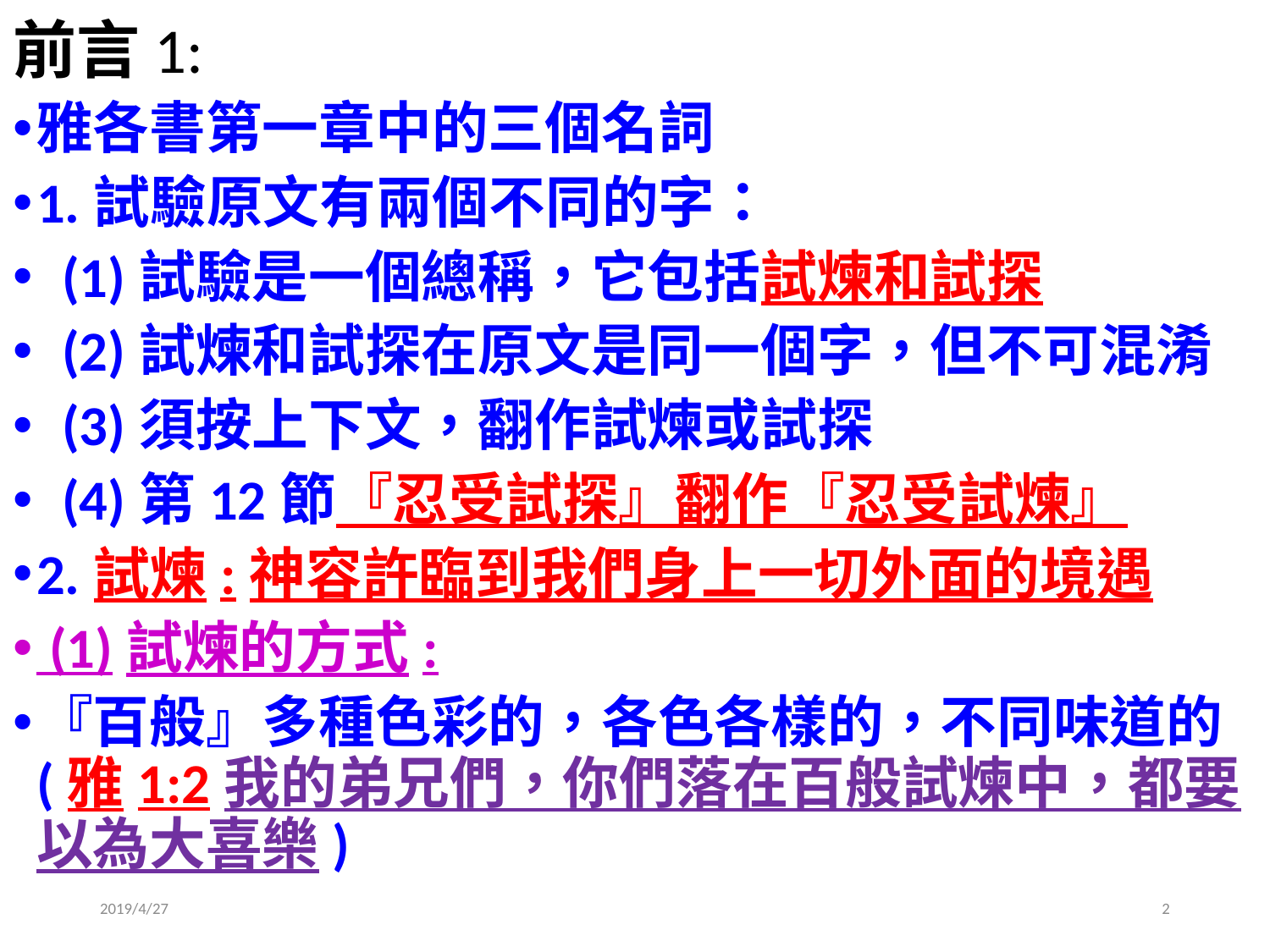

# 前言1:
雅各書第一章中的三個名詞
1.試驗原文有兩個不同的字：
  (1)試驗是一個總稱，它包括試煉和試探
  (2)試煉和試探在原文是同一個字，但不可混淆
  (3)須按上下文，翻作試煉或試探
  (4)第12節『忍受試探』翻作『忍受試煉』
2.試煉:神容許臨到我們身上一切外面的境遇
 (1)試煉的方式:
『百般』多種色彩的，各色各樣的，不同味道的(雅1:2我的弟兄們，你們落在百般試煉中，都要以為大喜樂)

2019/4/27
2